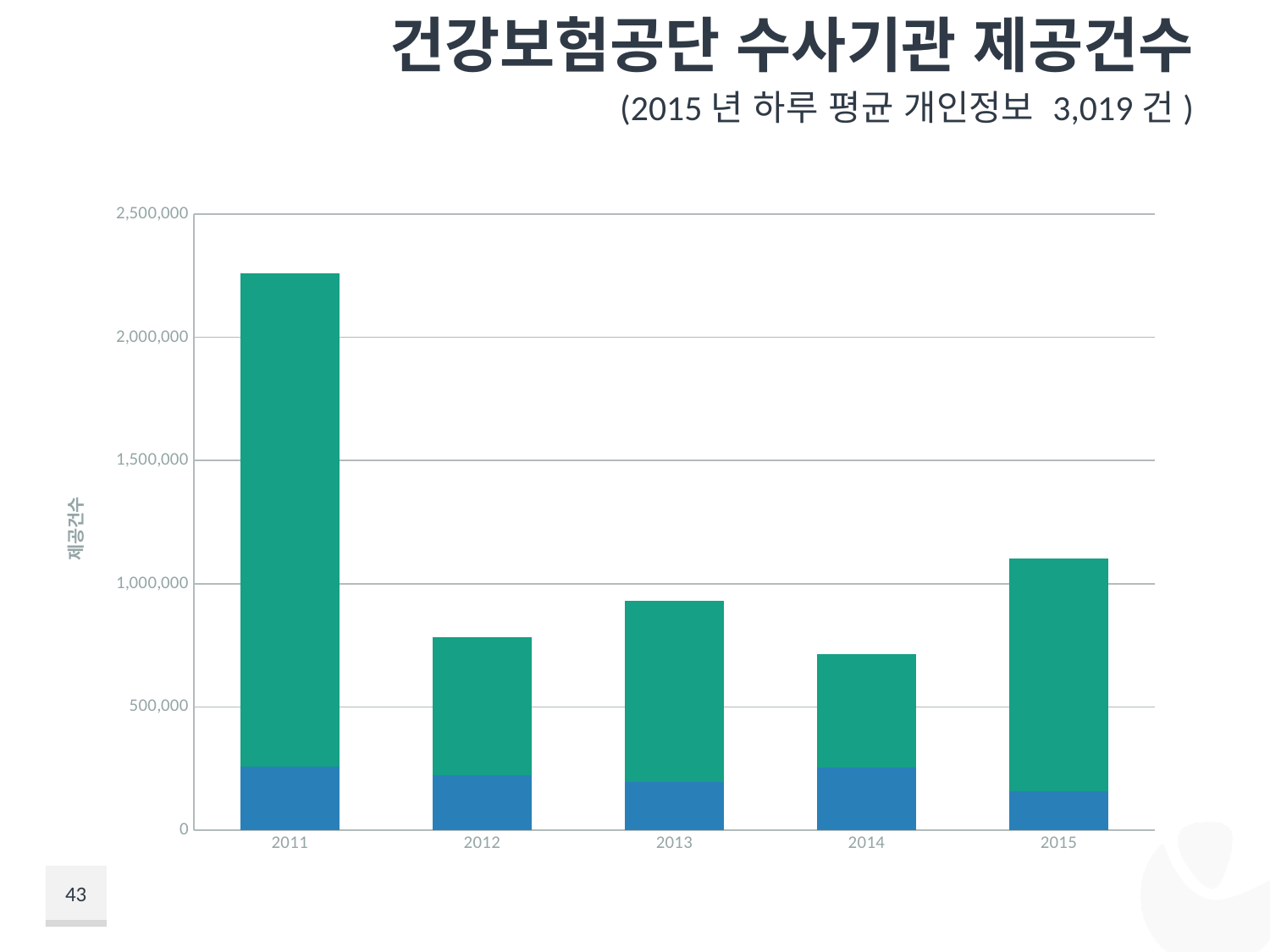

# 건강보험공단 수사기관 제공건수
(2015년 하루 평균 개인정보 3,019건)

### Chart

| Category | 검찰 | 경찰 |
|---|---|---|
| 2011 | 256322.0 | 2005091.0 |
| 2012 | 224384.0 | 558122.0 |
| 2013 | 196790.0 | 733144.0 |
| 2014 | 254509.0 | 460344.0 |
| 2015 | 156445.0 | 945496.0 |
43